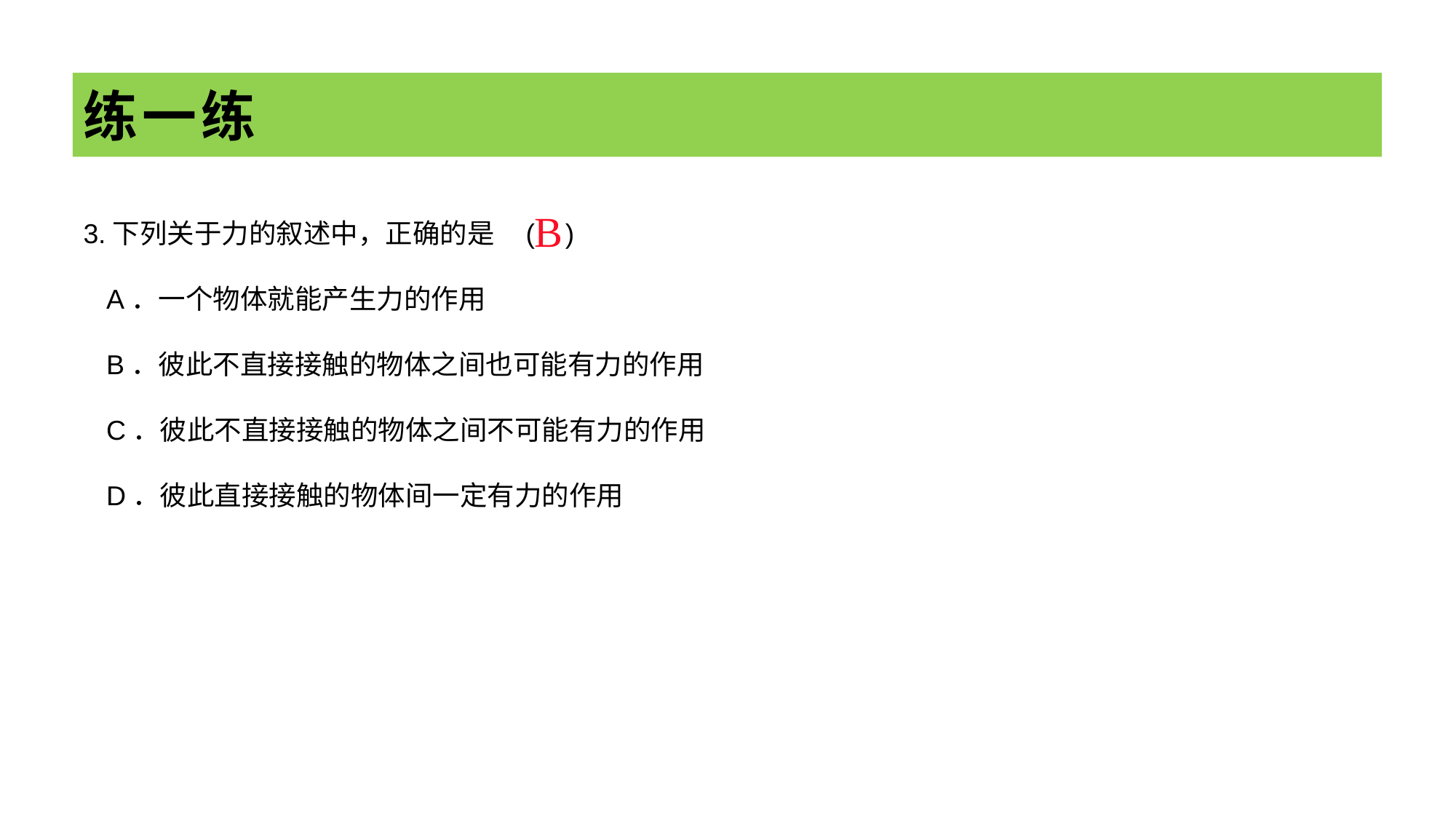

# 练一练
3.下列关于力的叙述中，正确的是    (    )
   A．一个物体就能产生力的作用
   B．彼此不直接接触的物体之间也可能有力的作用
   C．彼此不直接接触的物体之间不可能有力的作用
   D．彼此直接接触的物体间一定有力的作用
B